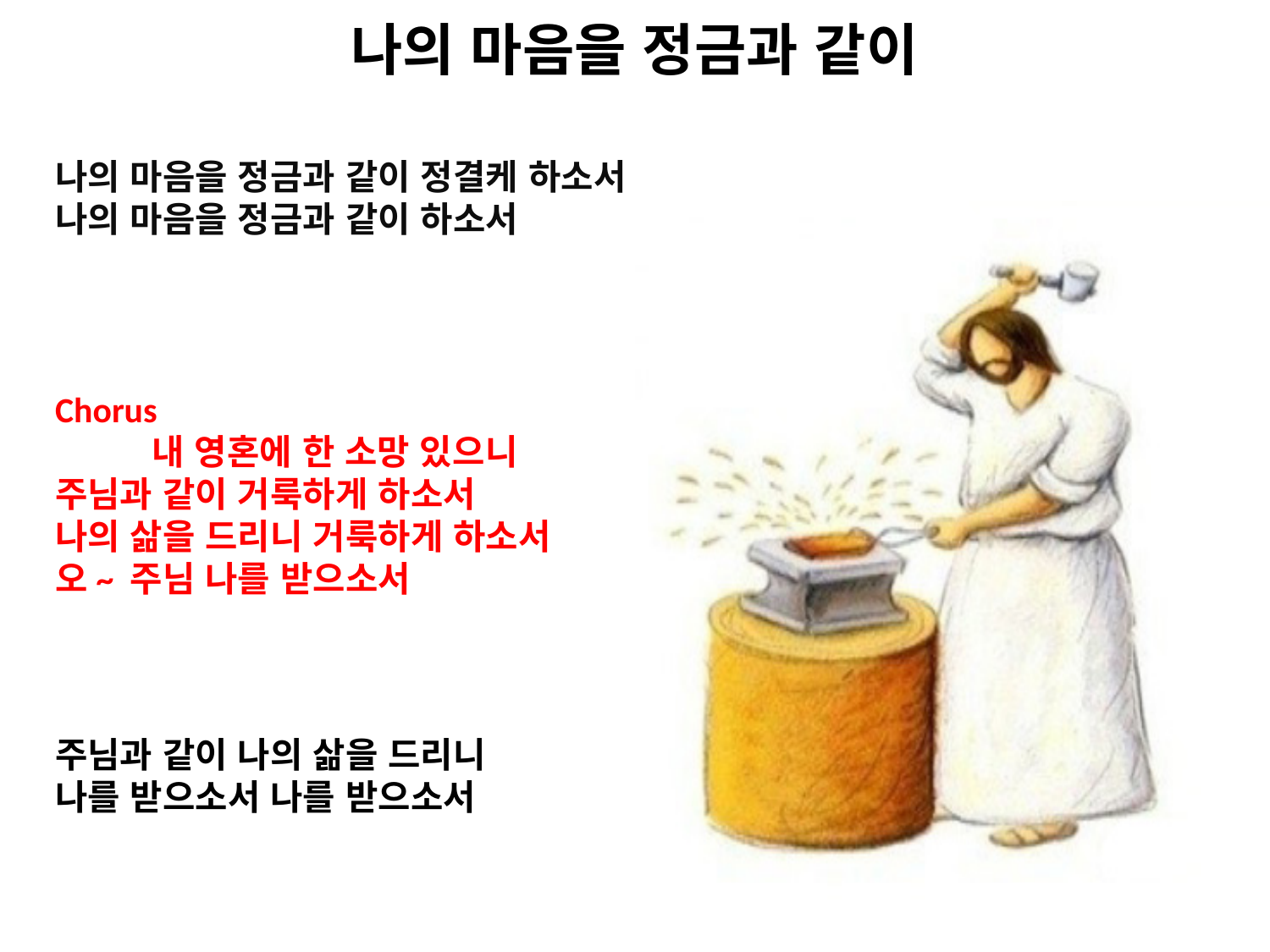

# 나의 마음을 정금과 같이
나의 마음을 정금과 같이 정결케 하소서
나의 마음을 정금과 같이 하소서

Chorus                                                                            내 영혼에 한 소망 있으니
주님과 같이 거룩하게 하소서
나의 삶을 드리니 거룩하게 하소서
오~ 주님 나를 받으소서
주님과 같이 나의 삶을 드리니
나를 받으소서 나를 받으소서